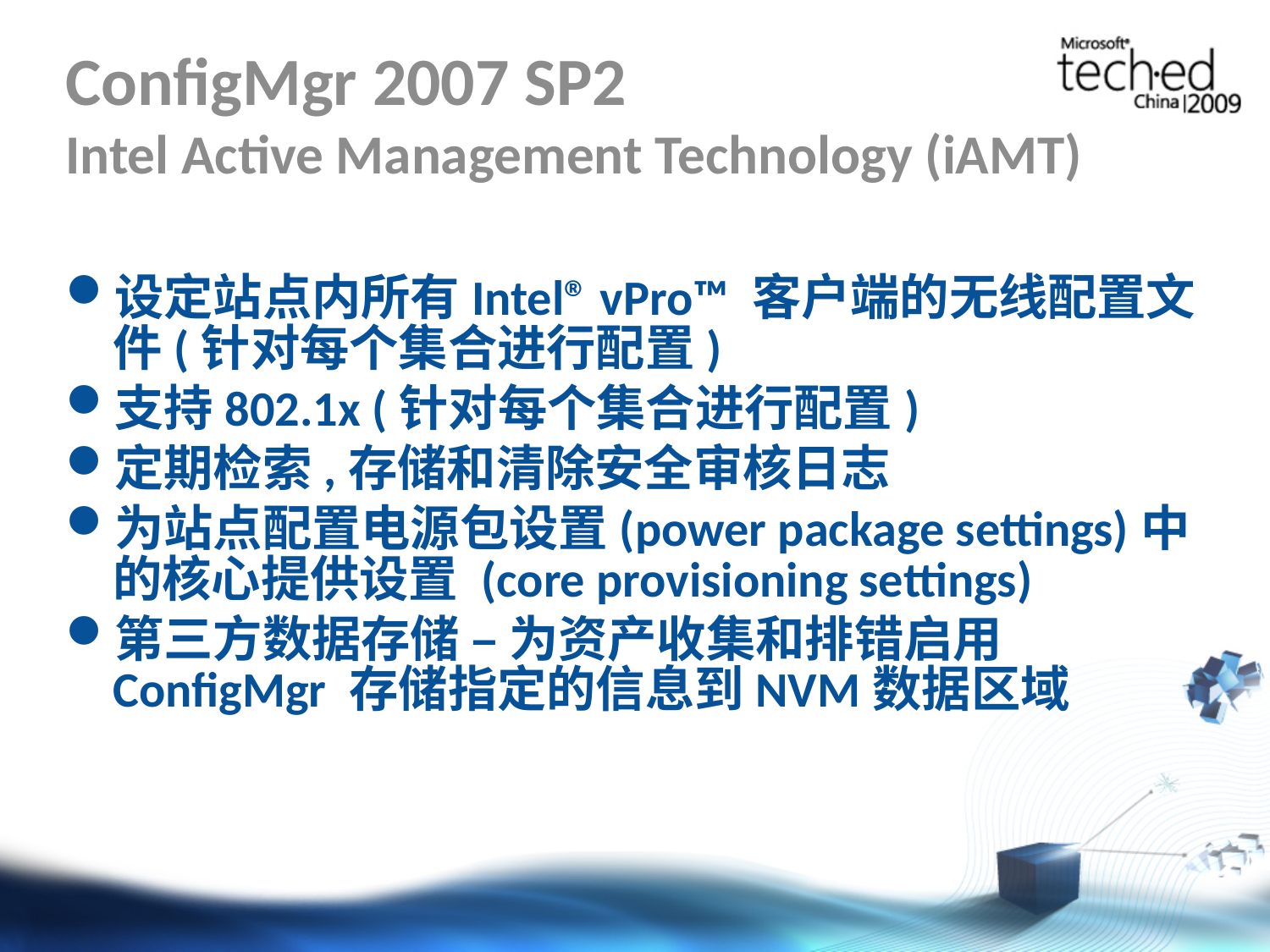

# ConfigMgr 2007 SP2 Intel Active Management Technology (iAMT)
设定站点内所有Intel® vPro™ 客户端的无线配置文件(针对每个集合进行配置)
支持802.1x (针对每个集合进行配置)
定期检索,存储和清除安全审核日志
为站点配置电源包设置(power package settings)中的核心提供设置 (core provisioning settings)
第三方数据存储 – 为资产收集和排错启用 ConfigMgr 存储指定的信息到NVM数据区域